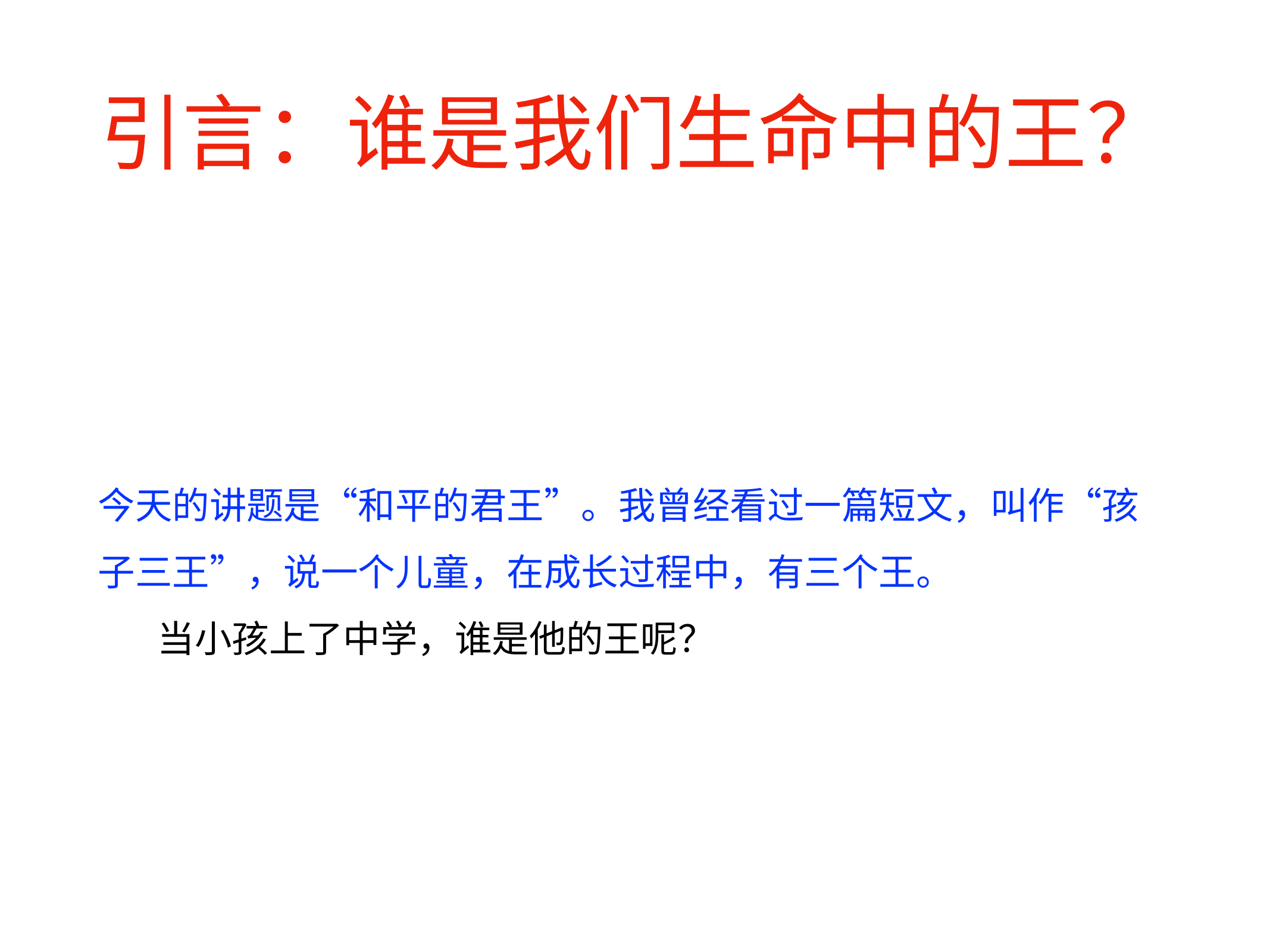

# 引言：谁是我们生命中的王？
今天的讲题是“和平的君王”。我曾经看过一篇短文，叫作“孩子三王”，说一个儿童，在成长过程中，有三个王。
当小孩上了中学，谁是他的王呢？